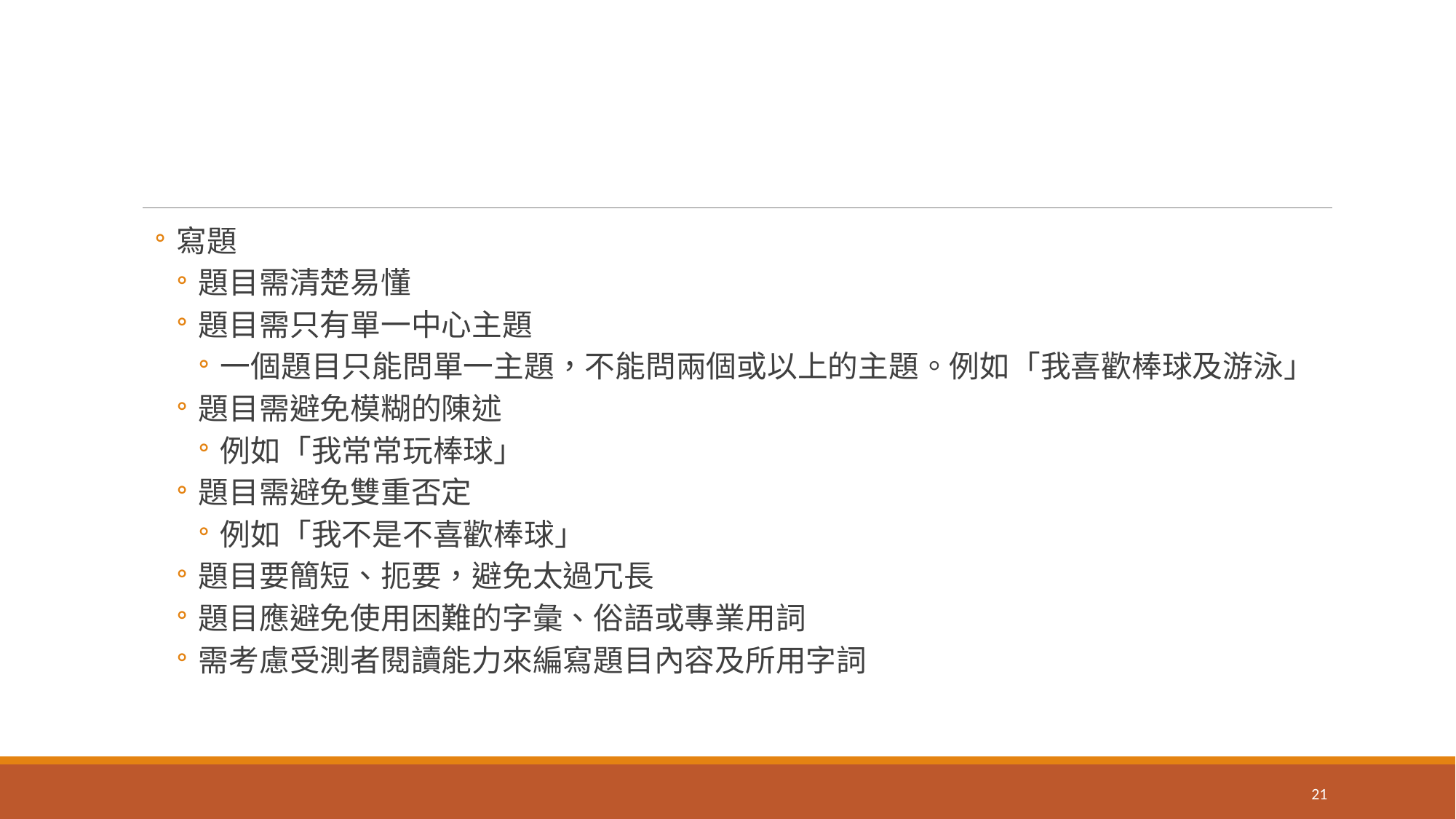

#
寫題
題目需清楚易懂
題目需只有單一中心主題
一個題目只能問單一主題，不能問兩個或以上的主題。例如「我喜歡棒球及游泳」
題目需避免模糊的陳述
例如「我常常玩棒球」
題目需避免雙重否定
例如「我不是不喜歡棒球」
題目要簡短、扼要，避免太過冗長
題目應避免使用困難的字彙、俗語或專業用詞
需考慮受測者閱讀能力來編寫題目內容及所用字詞

21